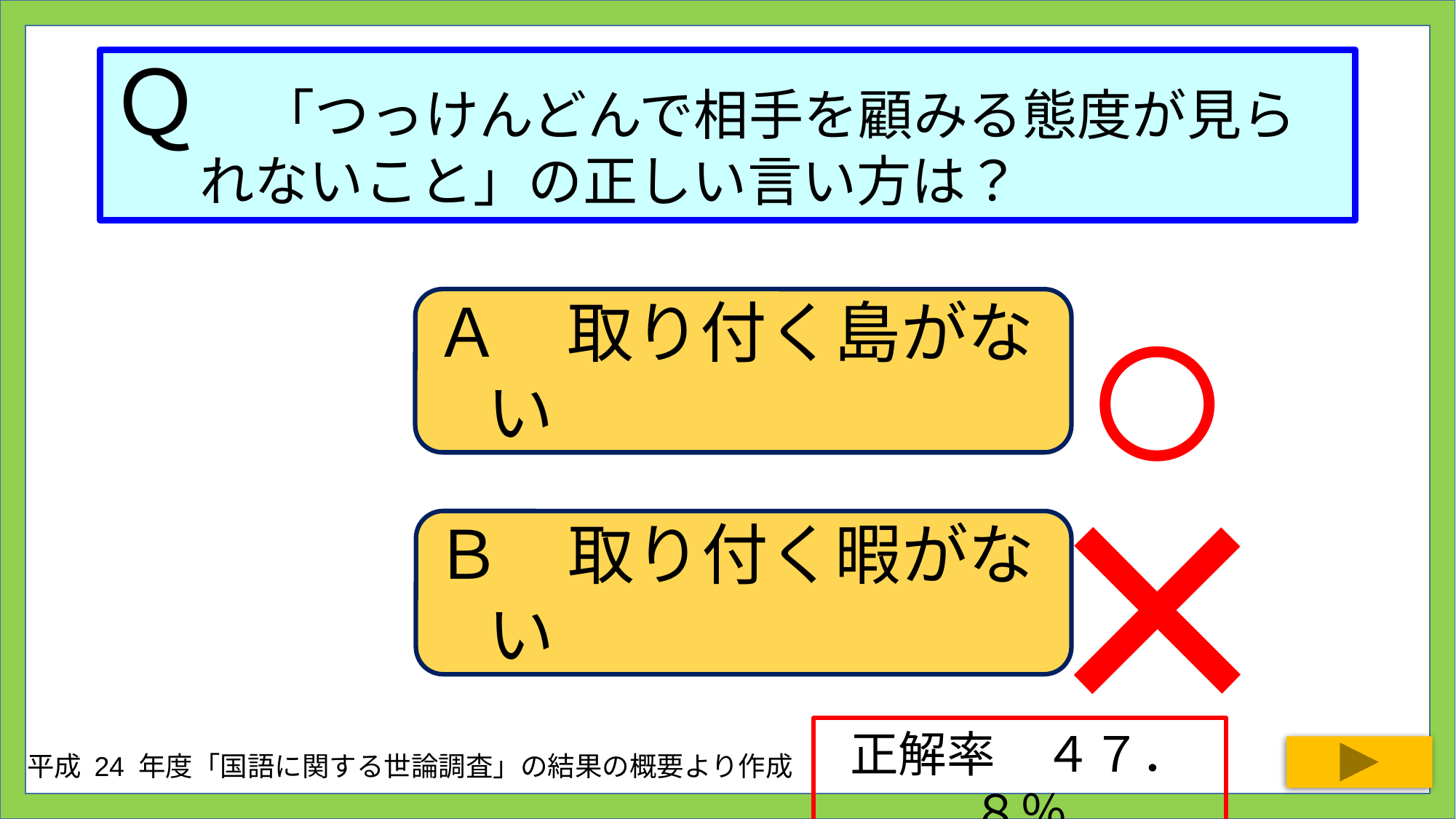

# Ｑ　「つっけんどんで相手を顧みる態度が見られないこと」の正しい言い方は？
○
Ａ　取り付く島がない
×
Ｂ　取り付く暇がない
正解率　４７．８％

平成 24 年度「国語に関する世論調査」の結果の概要より作成